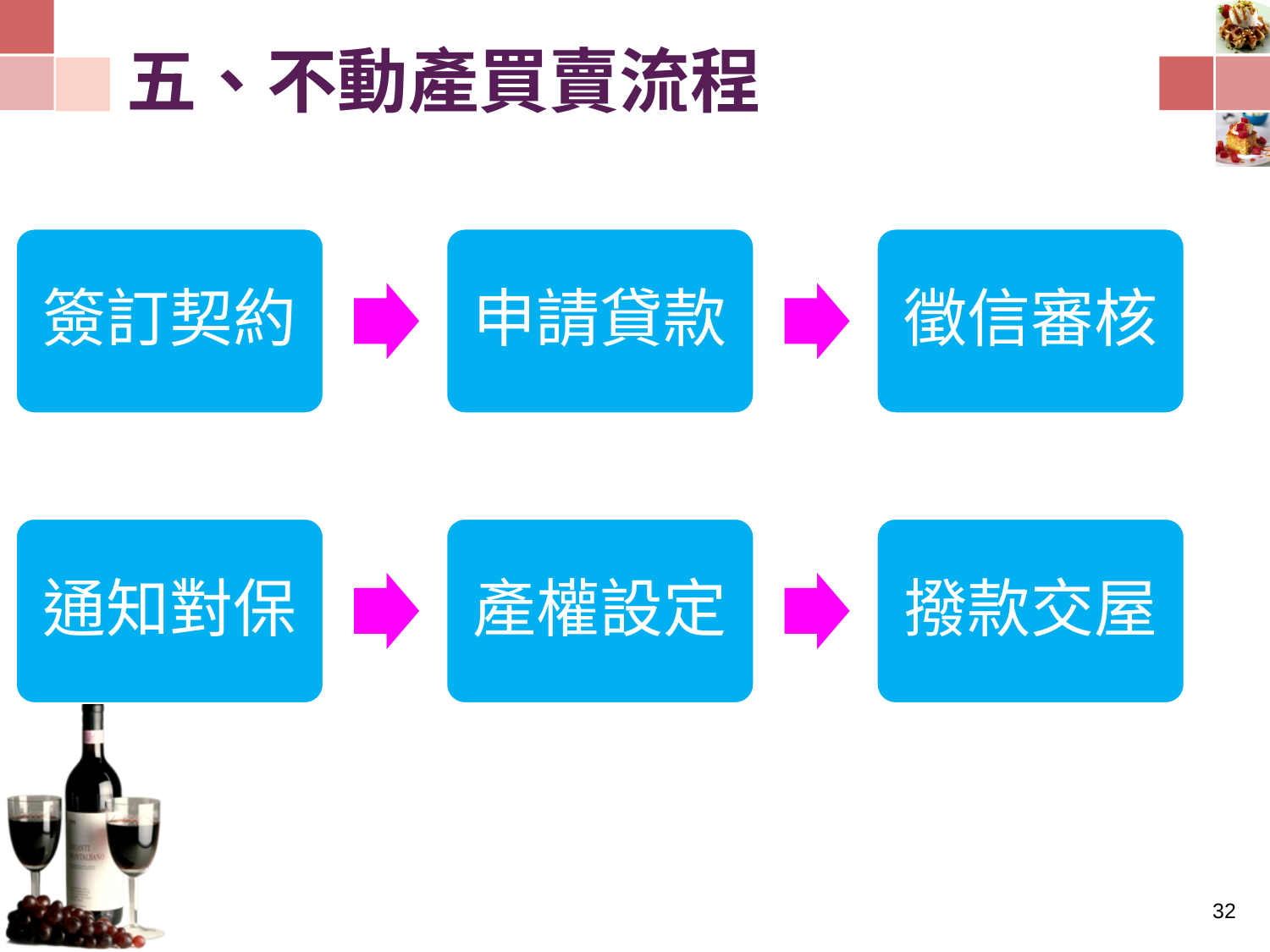

# 五、不動產買賣流程
簽訂契約
申請貸款
徵信審核

通知對保
產權設定
撥款交屋

32